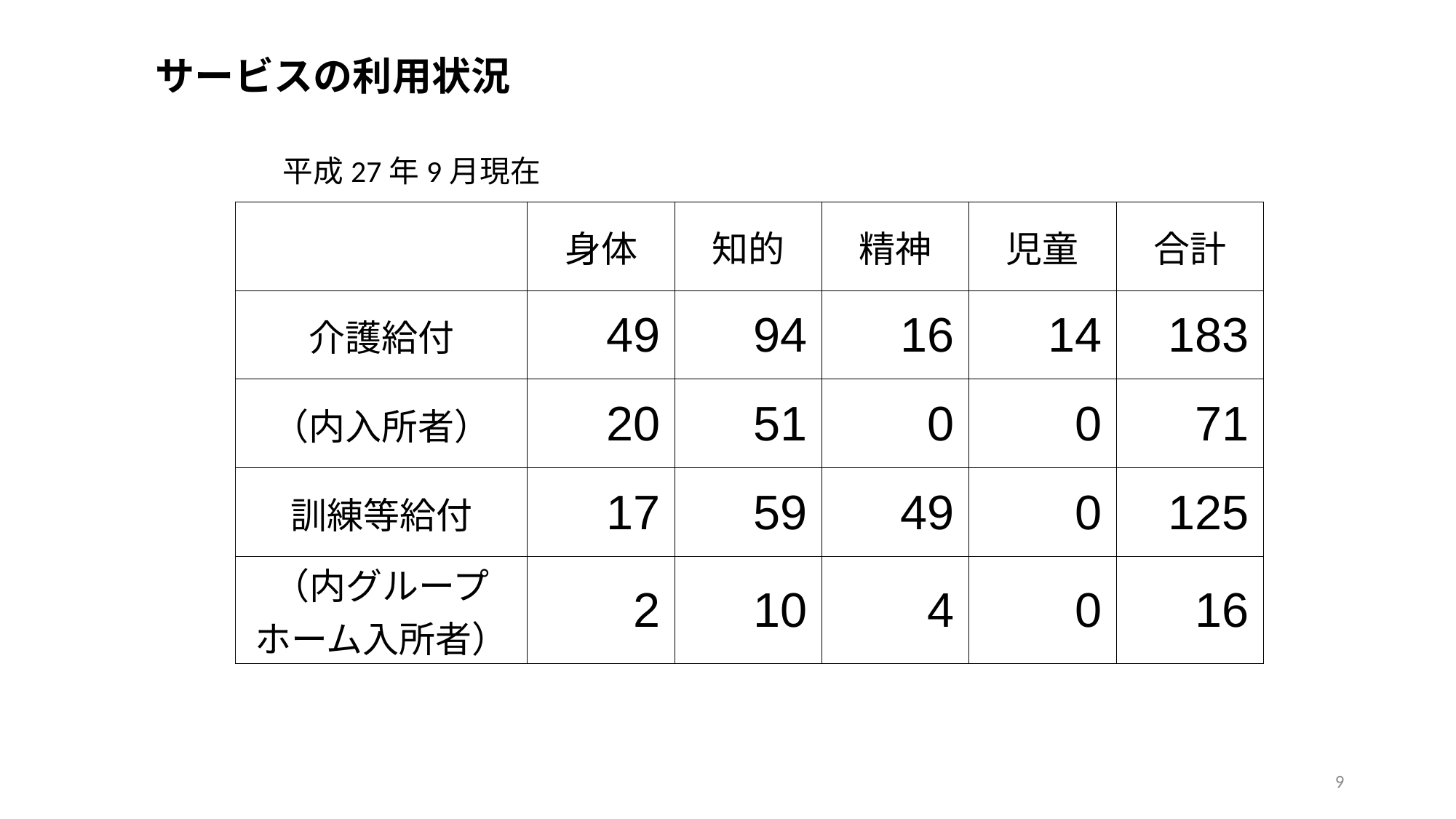

# サービスの利用状況　　　　　　　　　　　　　　　　 　　　　　　　　　　　　　　　　　　　　　　　　　　　　　　　　平成27年9月現在
|  | 身体 | 知的 | 精神 | 児童 | 合計 |
| --- | --- | --- | --- | --- | --- |
| 介護給付 | 49 | 94 | 16 | 14 | 183 |
| （内入所者） | 20 | 51 | 0 | 0 | 71 |
| 訓練等給付 | 17 | 59 | 49 | 0 | 125 |
| （内グループ ホーム入所者） | 2 | 10 | 4 | 0 | 16 |
9